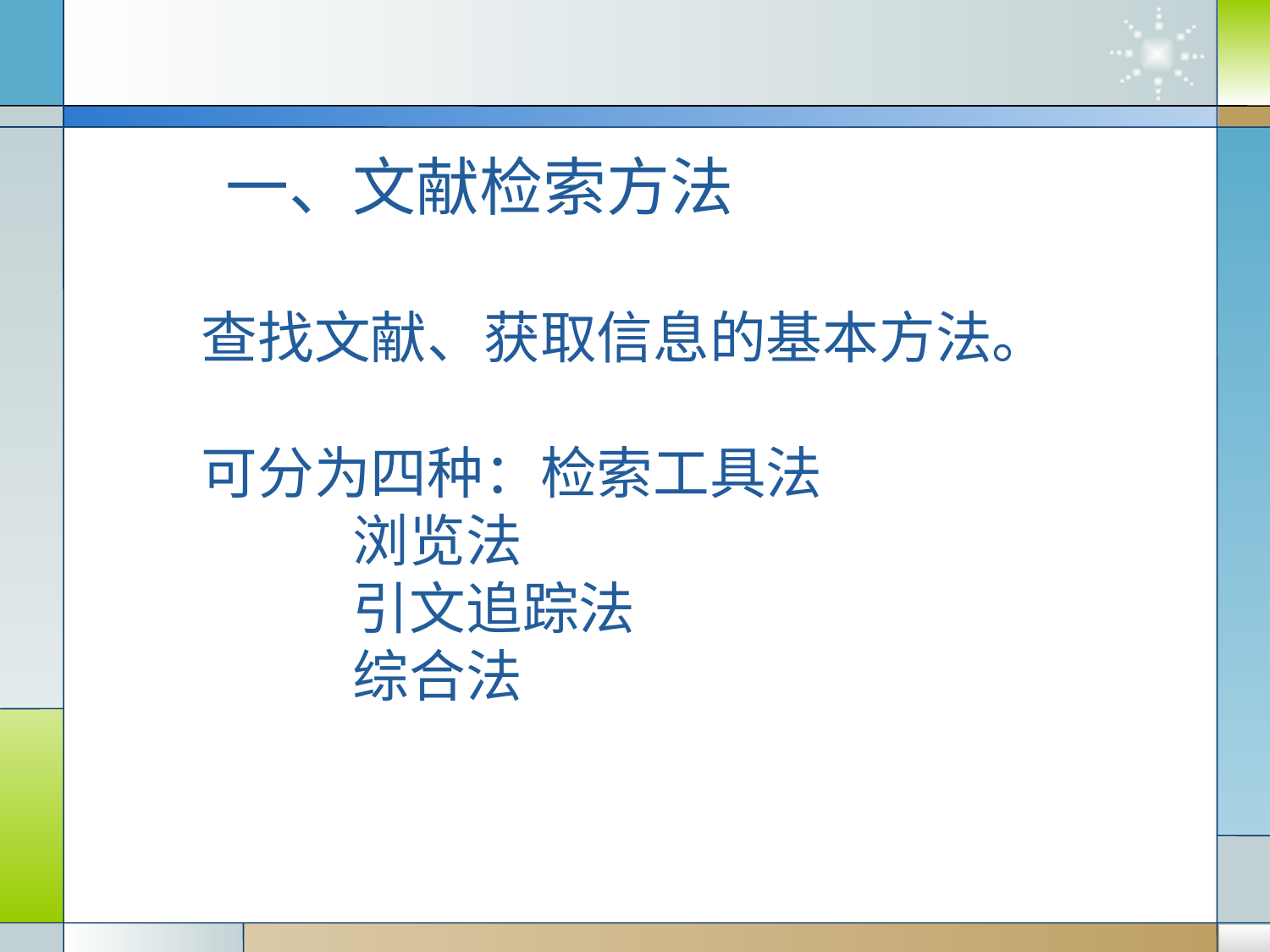

一、文献检索方法
查找文献、获取信息的基本方法。
可分为四种：检索工具法
            浏览法
            引文追踪法
            综合法